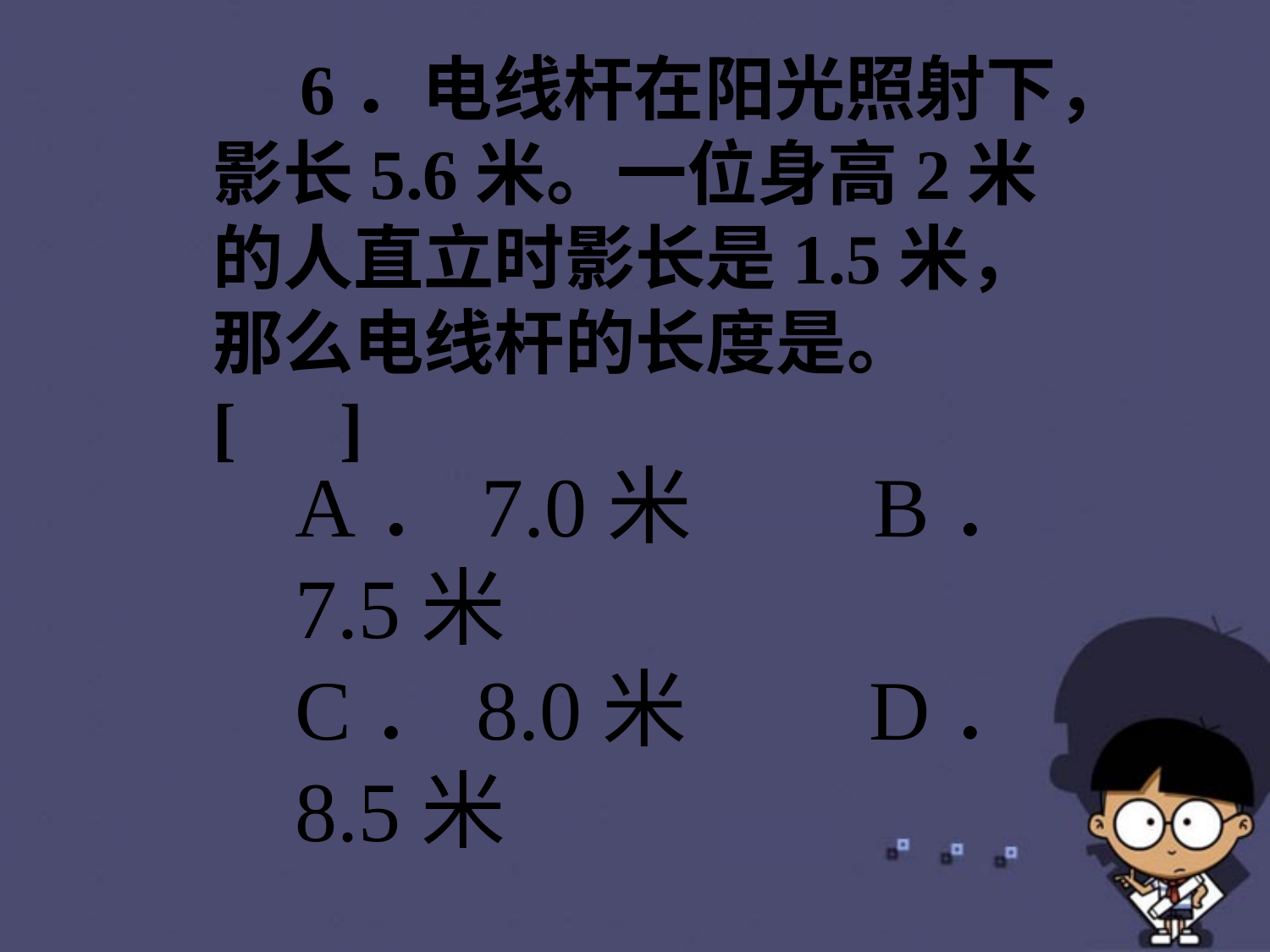

6．电线杆在阳光照射下，影长5.6米。一位身高2米的人直立时影长是1.5米，那么电线杆的长度是。 [　]

A．7.0米　    B．7.5米
C．8.0米　    D．8.5米